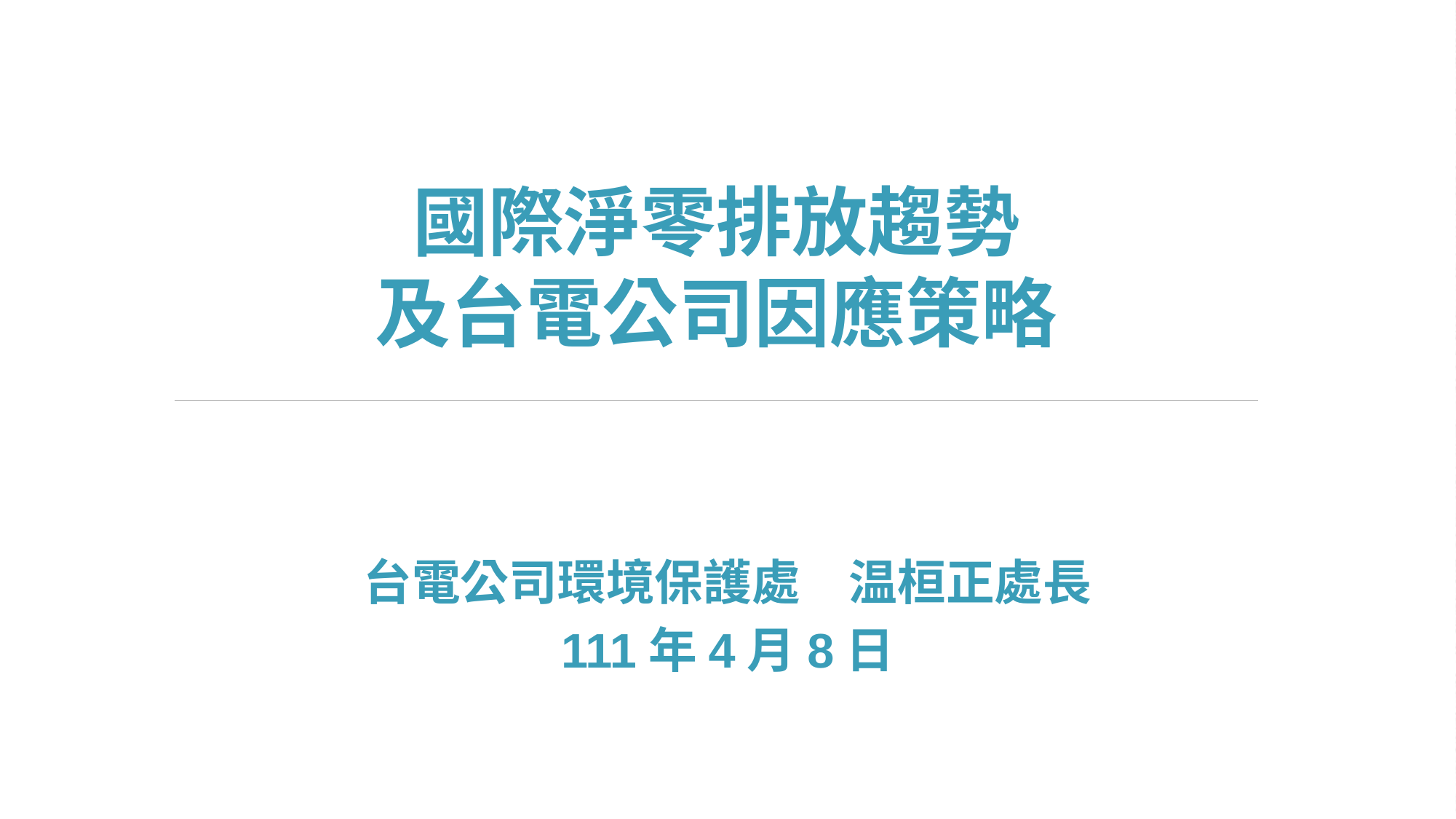

國際淨零排放趨勢
及台電公司因應策略
台電公司環境保護處　温桓正處長
111年4月8日